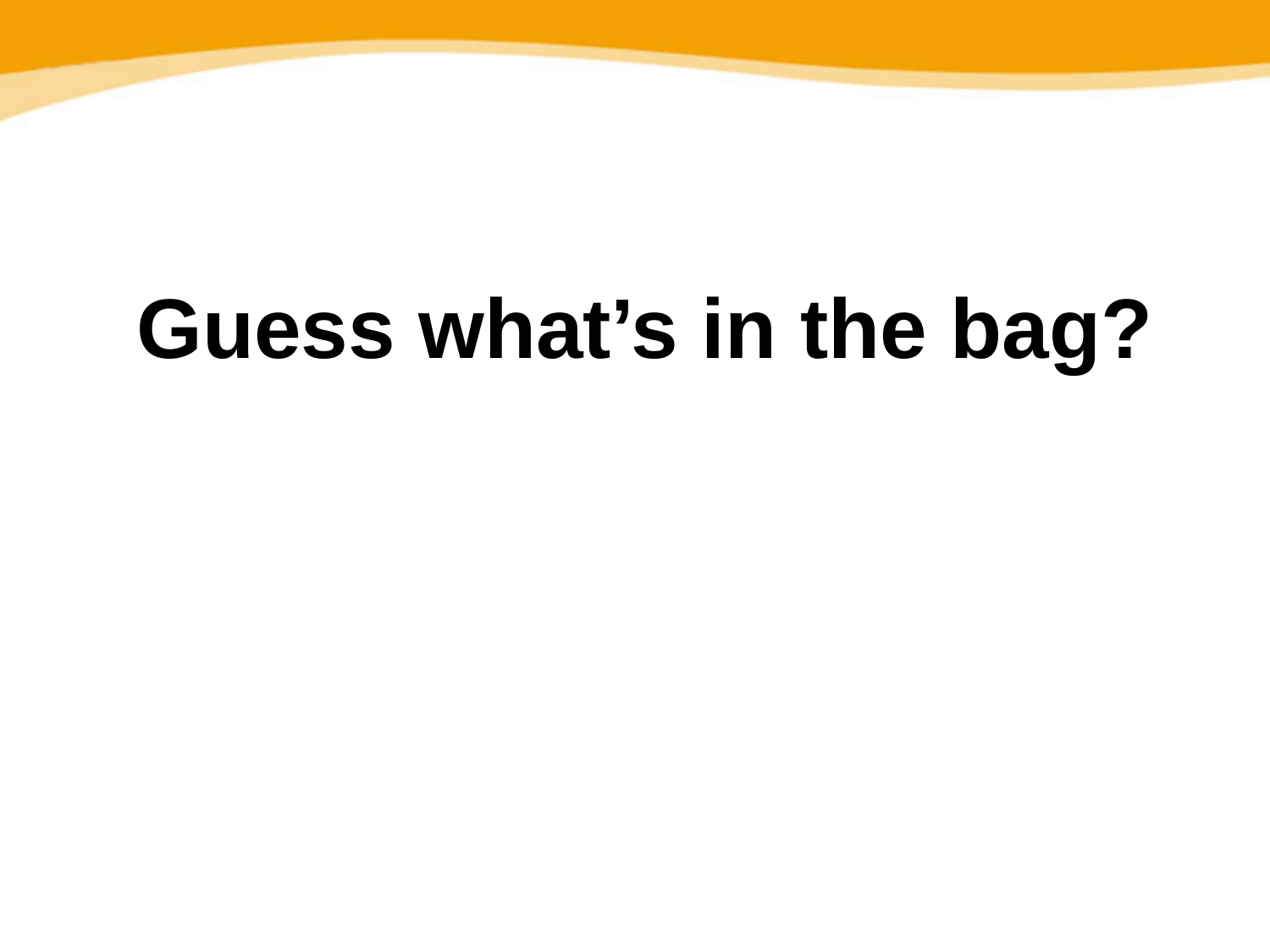

Guess what’s in the bag?
教师拿出准备的购物袋和学生对话，让学生猜购物袋里有什么，袋子里准备有衣服（短袖、T恤、袜等），引出单词学习。